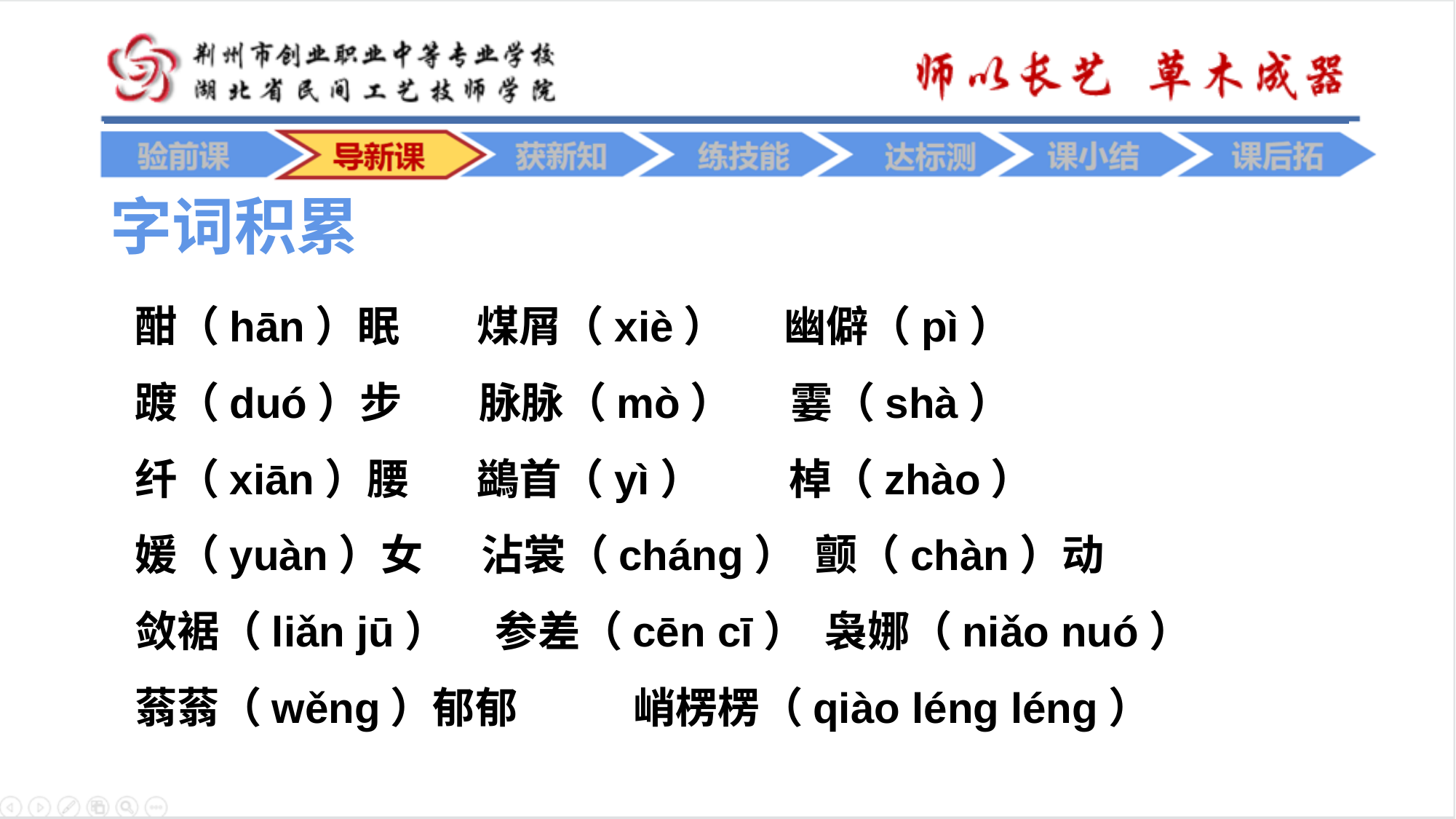

字词积累
酣（hān）眠        煤屑（xiè）      幽僻（pì）
踱（duó）步        脉脉（mò）      霎（shà）
纤（xiān）腰       鷁首（yì）         棹（zhào）
媛（yuàn）女      沾裳（cháng）  颤（chàn）动
敛裾（liǎn jū）     参差（cēn cī）  袅娜（niǎo nuó）
蓊蓊（wěng）郁郁            峭楞楞（qiào léng léng）